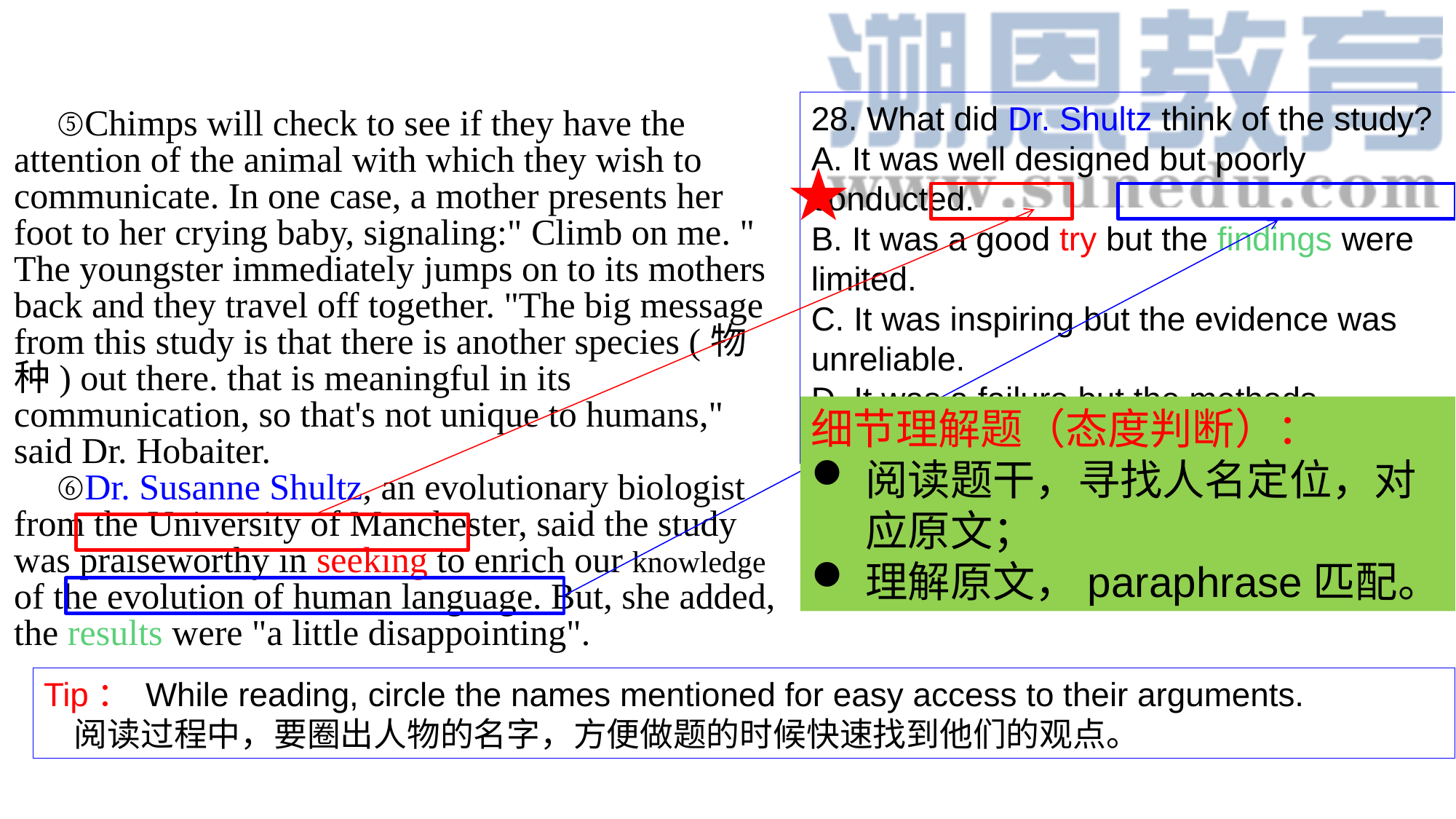

28. What did Dr. Shultz think of the study?
A. It was well designed but poorly conducted.
B. It was a good try but the findings were limited.
C. It was inspiring but the evidence was unreliable.
D. It was a failure but the methods deserved praise.
⑤Chimps will check to see if they have the attention of the animal with which they wish to communicate. In one case, a mother presents her foot to her crying baby, signaling:" Climb on me. " The youngster immediately jumps on to its mothers back and they travel off together. "The big message from this study is that there is another species (物种) out there. that is meaningful in its communication, so that's not unique to humans," said Dr. Hobaiter.
⑥Dr. Susanne Shultz, an evolutionary biologist from the University of Manchester, said the study was praiseworthy in seeking to enrich our knowledge of the evolution of human language. But, she added, the results were "a little disappointing".

细节理解题（态度判断）：
阅读题干，寻找人名定位，对应原文；
理解原文，paraphrase匹配。

Tip： While reading, circle the names mentioned for easy access to their arguments.
   阅读过程中，要圈出人物的名字，方便做题的时候快速找到他们的观点。